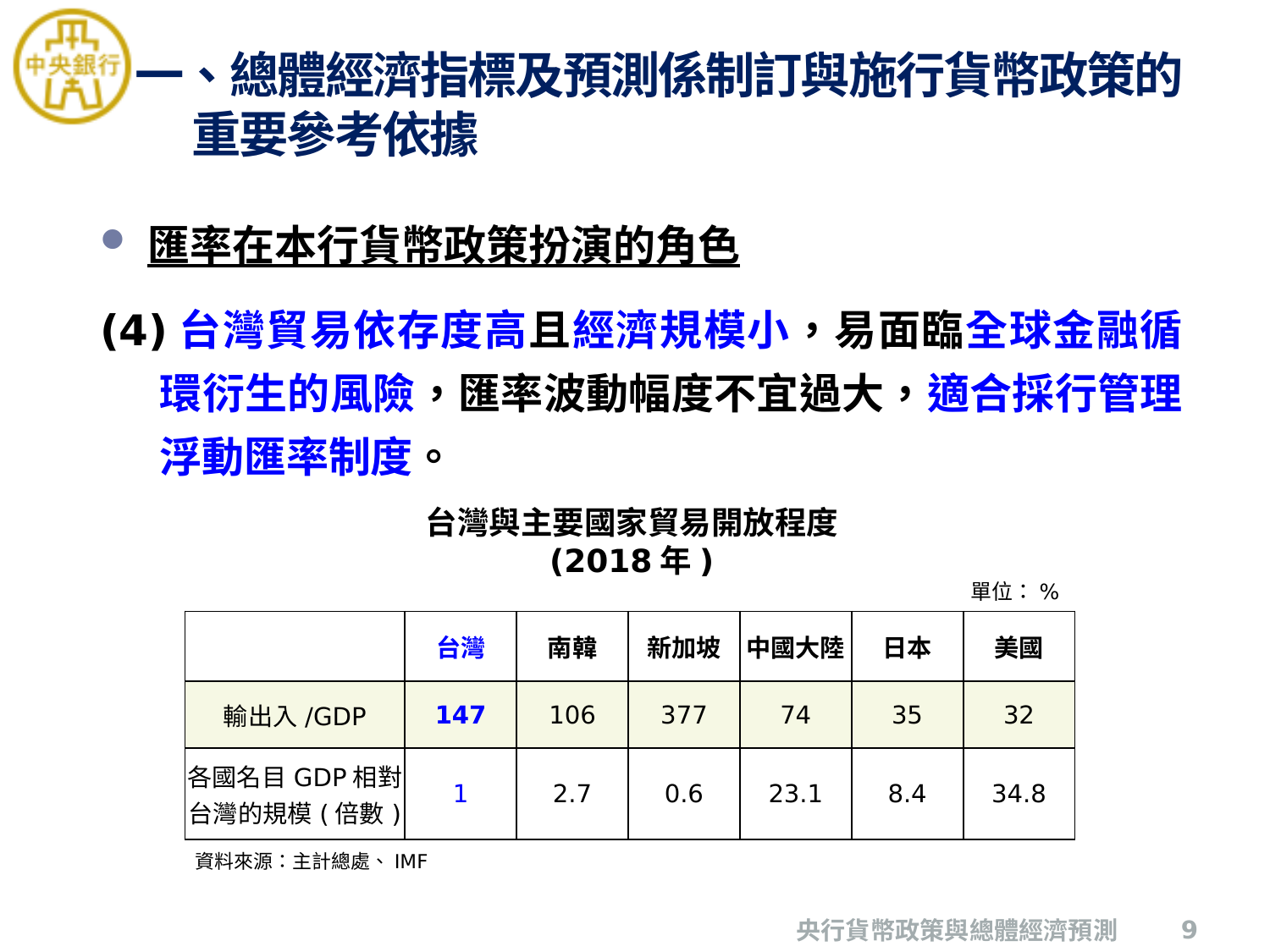

# 一、總體經濟指標及預測係制訂與施行貨幣政策的 重要參考依據
匯率在本行貨幣政策扮演的角色
(4)台灣貿易依存度高且經濟規模小，易面臨全球金融循環衍生的風險，匯率波動幅度不宜過大，適合採行管理浮動匯率制度。

台灣與主要國家貿易開放程度
(2018年)
單位：%
|  | 台灣 | 南韓 | 新加坡 | 中國大陸 | 日本 | 美國 |
| --- | --- | --- | --- | --- | --- | --- |
| 輸出入/GDP | 147 | 106 | 377 | 74 | 35 | 32 |
| 各國名目GDP相對台灣的規模(倍數) | 1 | 2.7 | 0.6 | 23.1 | 8.4 | 34.8 |
資料來源：主計總處、IMF
9
央行貨幣政策與總體經濟預測